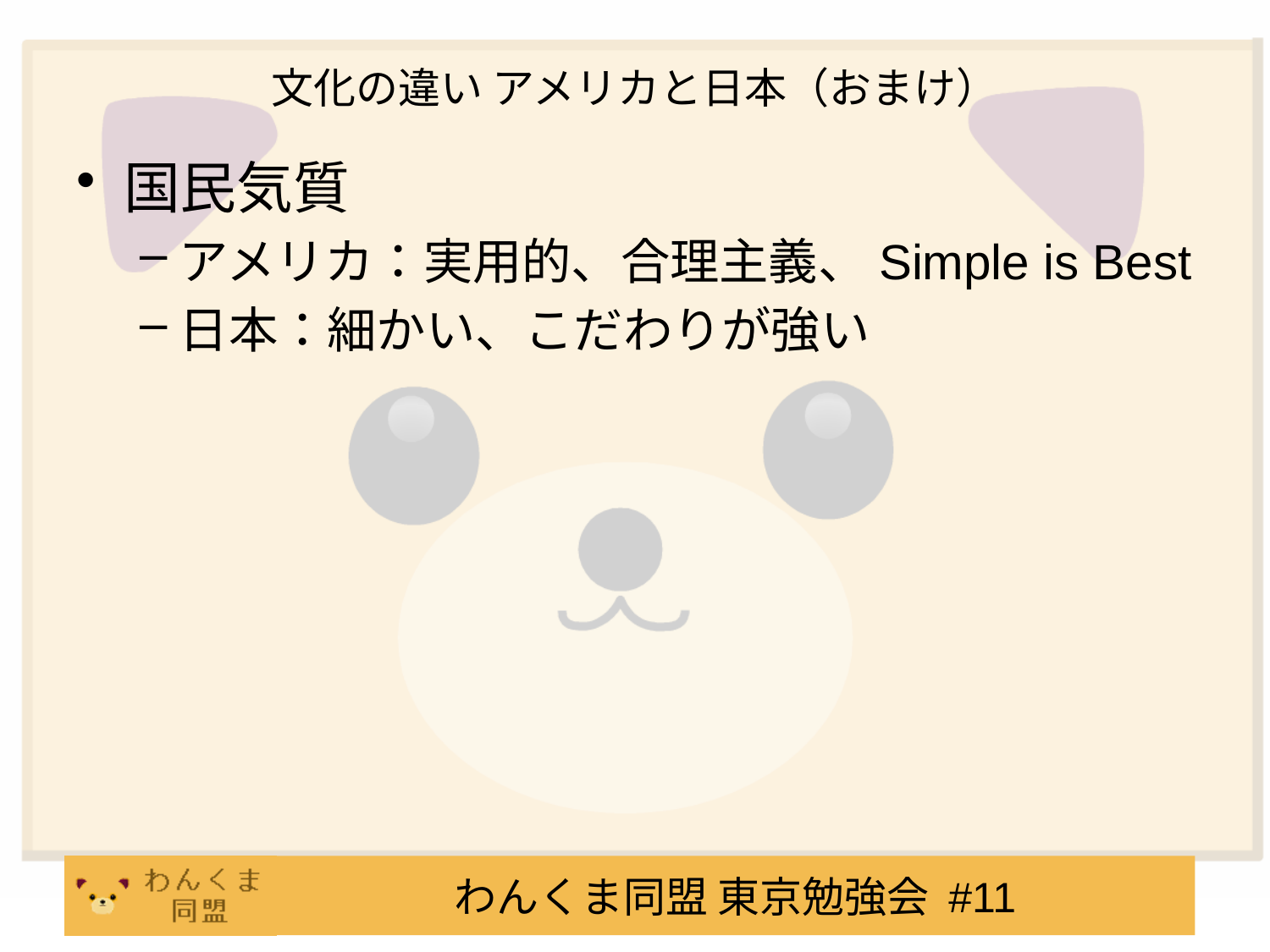

# 文化の違い アメリカと日本（おまけ）
国民気質
アメリカ：実用的、合理主義、Simple is Best
日本：細かい、こだわりが強い